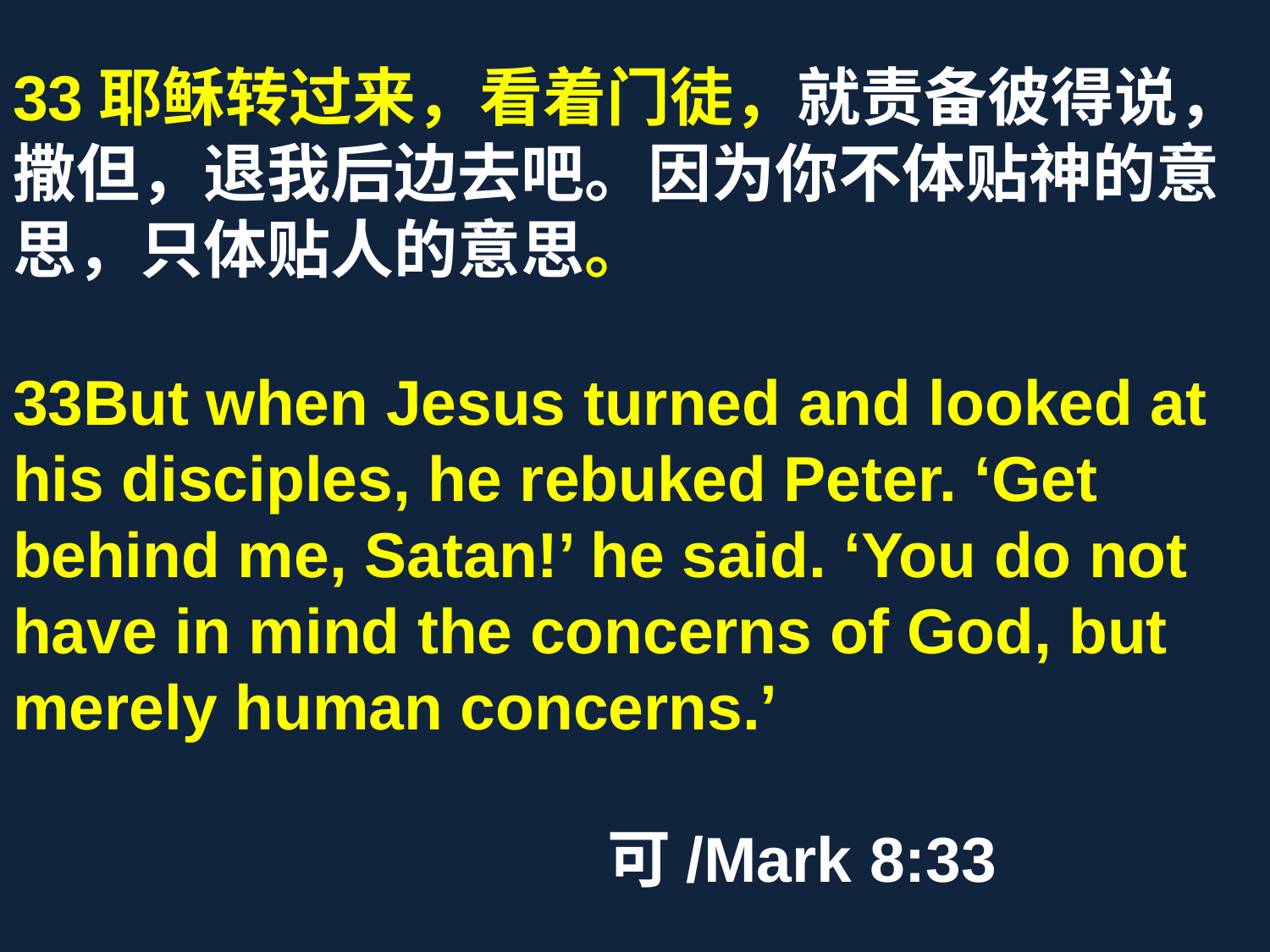

33耶稣转过来，看着门徒，就责备彼得说，撒但，退我后边去吧。因为你不体贴神的意思，只体贴人的意思。
33But when Jesus turned and looked at his disciples, he rebuked Peter. ‘Get behind me, Satan!’ he said. ‘You do not have in mind the concerns of God, but merely human concerns.’
                                 可/Mark 8:33